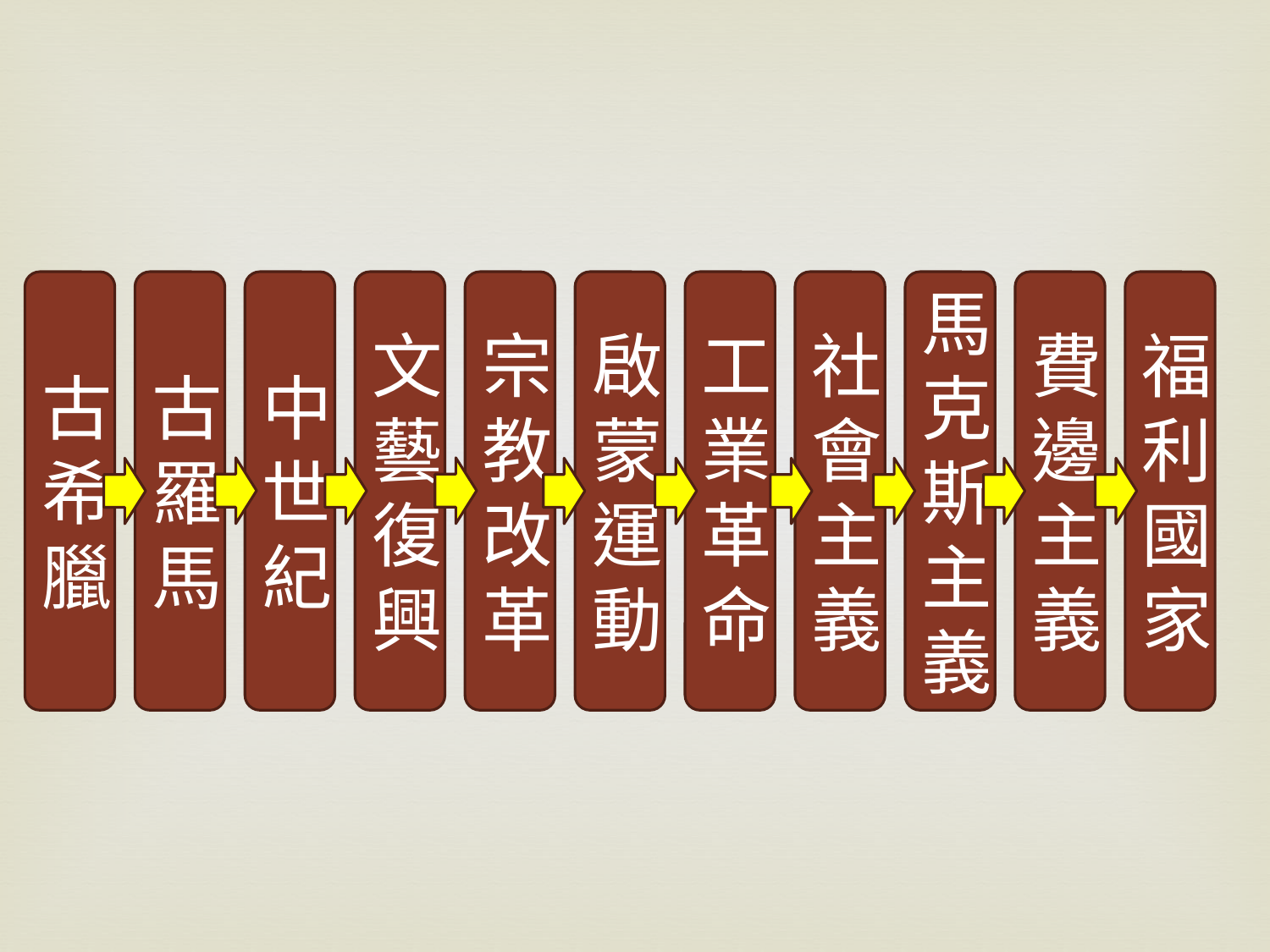

古希臘
古羅馬
中世紀
文藝復興
宗教改革
啟蒙運動
工業革命
社會主義
馬克斯主義
費邊主義
福利國家